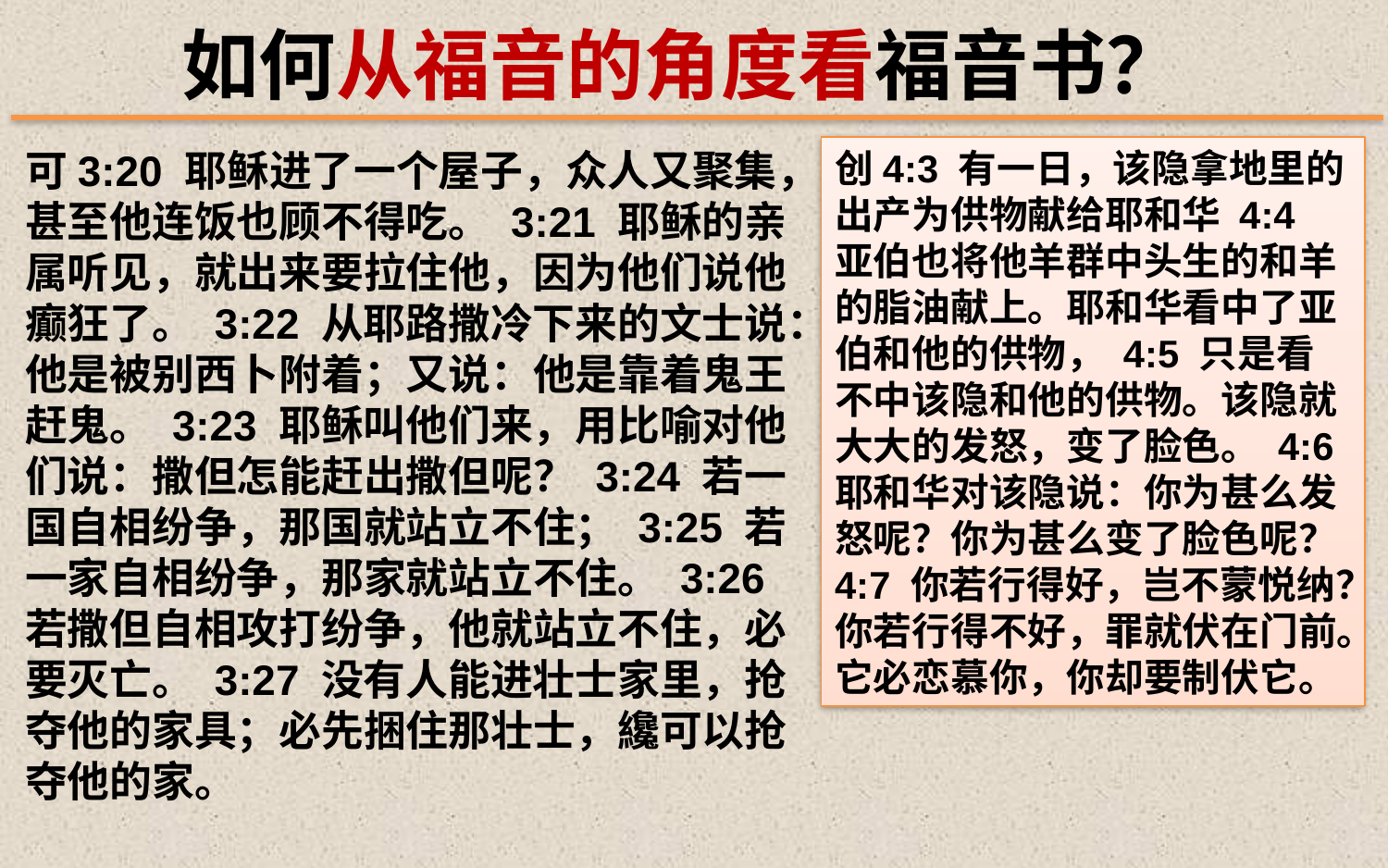

如何从福音的角度看福音书？
创4:3 有一日，该隐拿地里的出产为供物献给耶和华 4:4 亚伯也将他羊群中头生的和羊的脂油献上。耶和华看中了亚伯和他的供物， 4:5 只是看不中该隐和他的供物。该隐就大大的发怒，变了脸色。 4:6 耶和华对该隐说：你为甚么发怒呢？你为甚么变了脸色呢？ 4:7 你若行得好，岂不蒙悦纳？你若行得不好，罪就伏在门前。它必恋慕你，你却要制伏它。
可3:20 耶稣进了一个屋子，众人又聚集，甚至他连饭也顾不得吃。 3:21 耶稣的亲属听见，就出来要拉住他，因为他们说他癫狂了。 3:22 从耶路撒冷下来的文士说：他是被别西卜附着；又说：他是靠着鬼王赶鬼。 3:23 耶稣叫他们来，用比喻对他们说：撒但怎能赶出撒但呢？ 3:24 若一国自相纷争，那国就站立不住； 3:25 若一家自相纷争，那家就站立不住。 3:26 若撒但自相攻打纷争，他就站立不住，必要灭亡。 3:27 没有人能进壮士家里，抢夺他的家具；必先捆住那壮士，纔可以抢夺他的家。